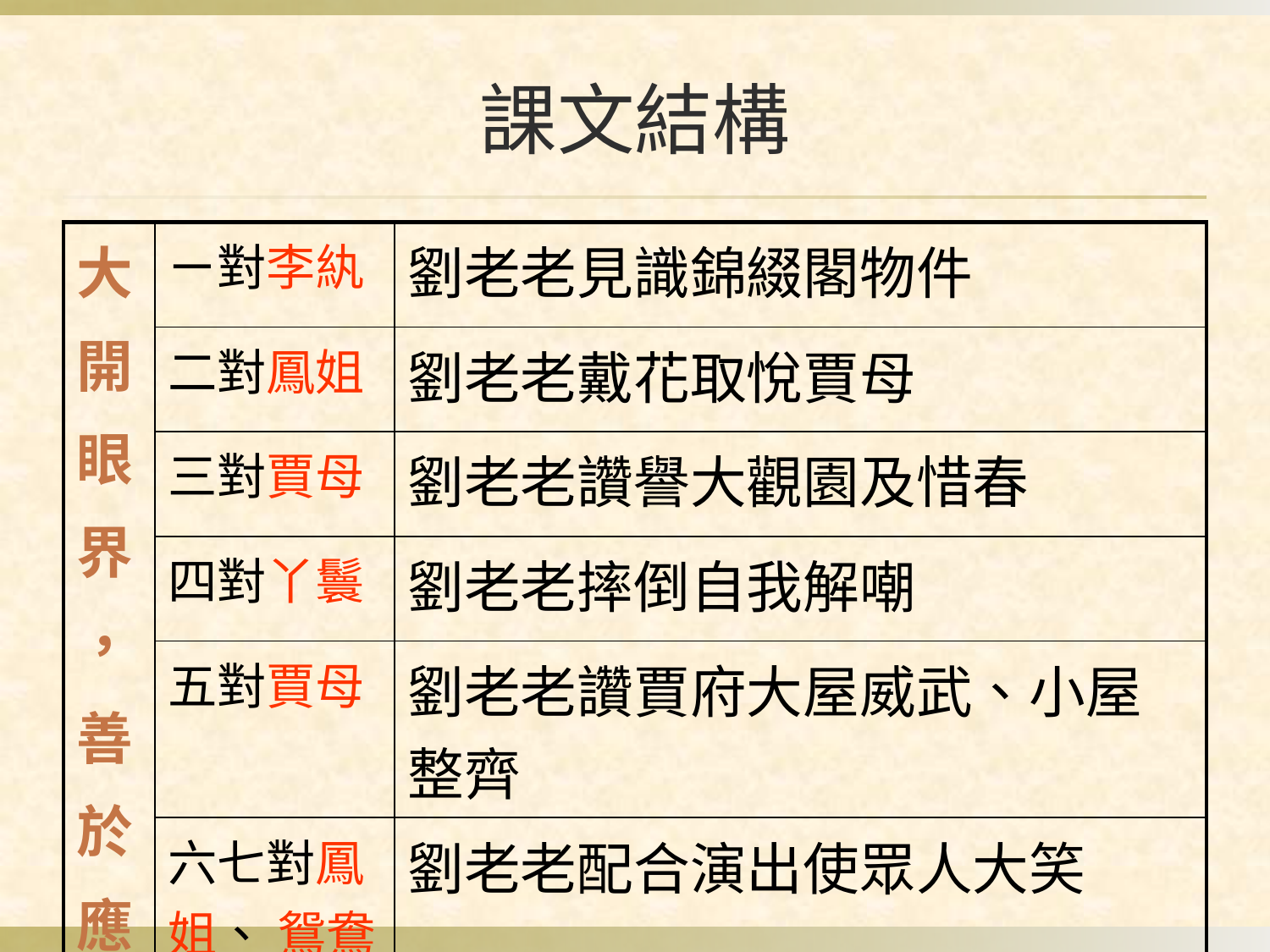

# 課文結構
| 大 開 眼 界 ， 善 於 應 對 | ㄧ對李紈 | 劉老老見識錦綴閣物件 |
| --- | --- | --- |
|  | 二對鳳姐 | 劉老老戴花取悅賈母 |
|  | 三對賈母 | 劉老老讚譽大觀園及惜春 |
|  | 四對丫鬟 | 劉老老摔倒自我解嘲 |
|  | 五對賈母 | 劉老老讚賈府大屋威武、小屋整齊 |
|  | 六七對鳳姐、 鴛鴦 | 劉老老配合演出使眾人大笑 |